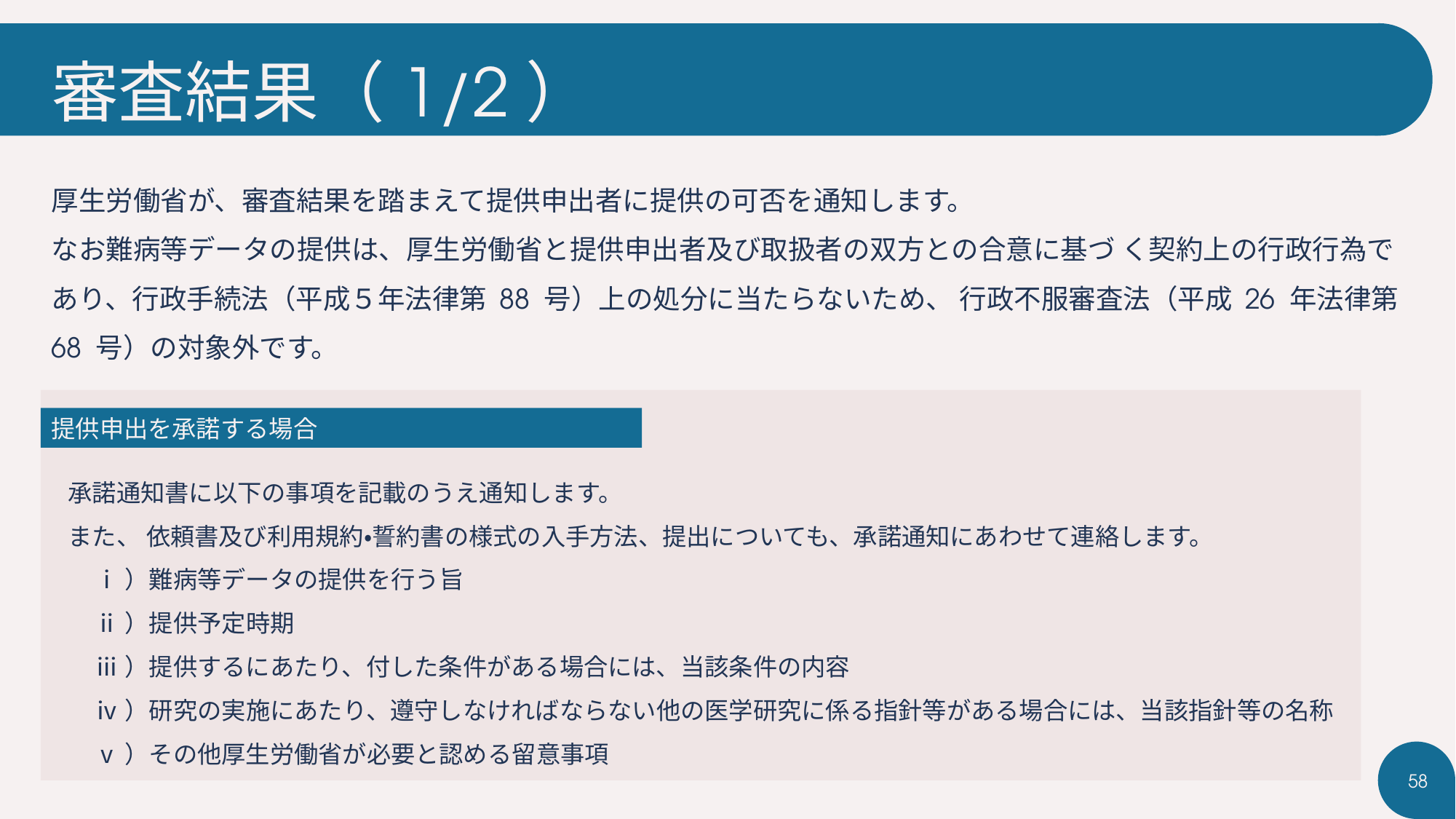

# 審査結果（1/2）
厚生労働省が、審査結果を踏まえて提供申出者に提供の可否を通知します。
なお難病等データの提供は、厚生労働省と提供申出者及び取扱者の双方との合意に基づ く契約上の行政行為であり、行政手続法（平成５年法律第 88 号）上の処分に当たらないため、 行政不服審査法（平成 26 年法律第 68 号）の対象外です。

提供申出を承諾する場合
承諾通知書に以下の事項を記載のうえ通知します。
また、 依頼書及び利用規約・誓約書の様式の入手方法、提出についても、承諾通知にあわせて連絡します。
 ⅰ）難病等データの提供を行う旨
 ⅱ）提供予定時期
 ⅲ）提供するにあたり、付した条件がある場合には、当該条件の内容
 ⅳ）研究の実施にあたり、遵守しなければならない他の医学研究に係る指針等がある場合には、当該指針等の名称
 ⅴ）その他厚生労働省が必要と認める留意事項
58